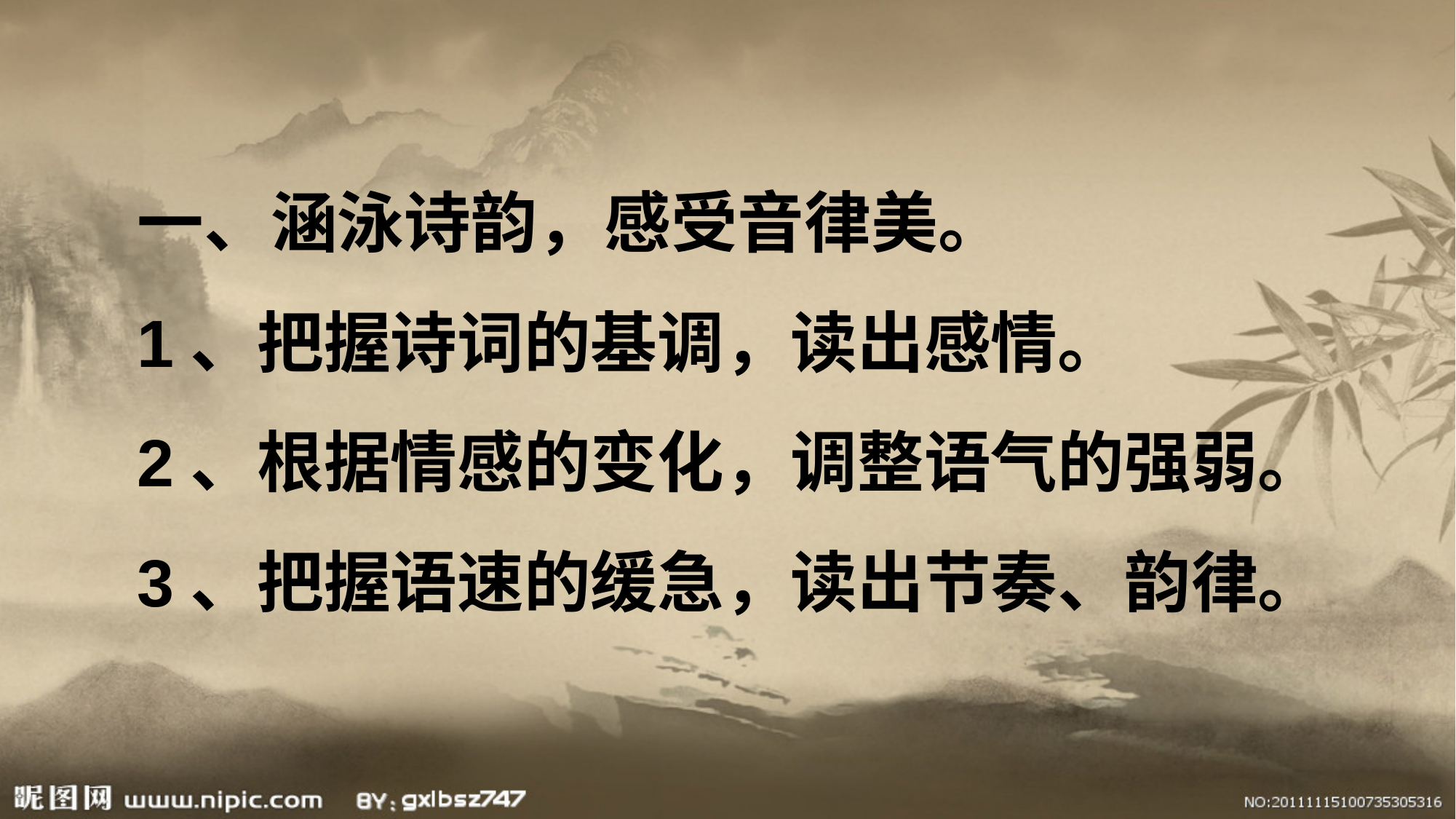

一、涵泳诗韵，感受音律美。
1、把握诗词的基调，读出感情。
2、根据情感的变化，调整语气的强弱。
3、把握语速的缓急，读出节奏、韵律。